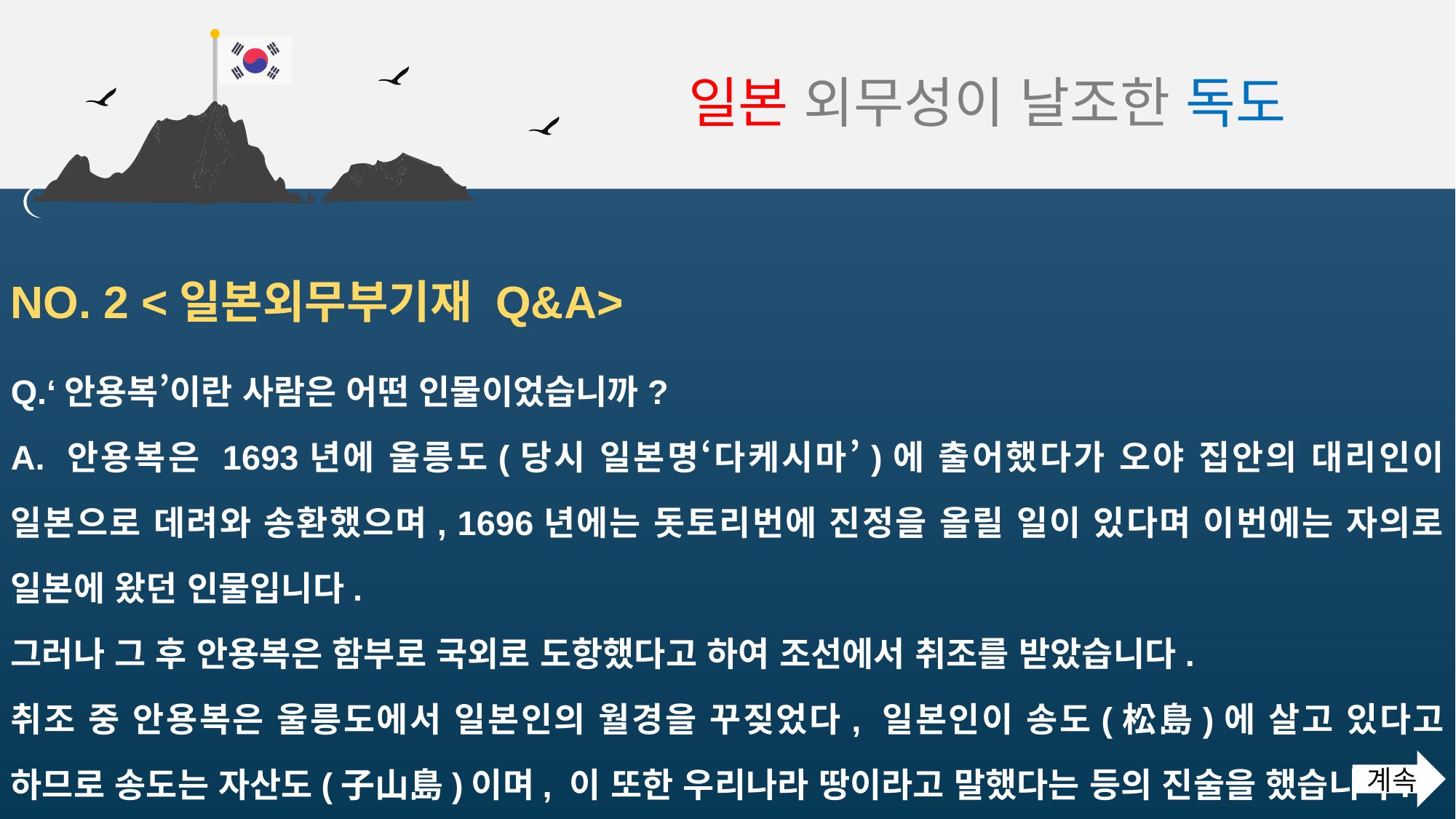

일본 외무성이 날조한 독도

NO. 2 <일본외무부기재 Q&A>

Q.‘안용복’이란 사람은 어떤 인물이었습니까?
A. 안용복은 1693년에 울릉도(당시 일본명‘다케시마’)에 출어했다가 오야 집안의 대리인이 일본으로 데려와 송환했으며, 1696년에는 돗토리번에 진정을 올릴 일이 있다며 이번에는 자의로 일본에 왔던 인물입니다.
그러나 그 후 안용복은 함부로 국외로 도항했다고 하여 조선에서 취조를 받았습니다.
취조 중 안용복은 울릉도에서 일본인의 월경을 꾸짖었다, 일본인이 송도(松島)에 살고 있다고 하므로 송도는 자산도(子山島)이며, 이 또한 우리나라 땅이라고 말했다는 등의 진술을 했습니다.
이 때문에 그 후 조선의 문헌에서 우산도와 지금의 다케시마를 결부시키는 기술이 등장되었습니다.
계속